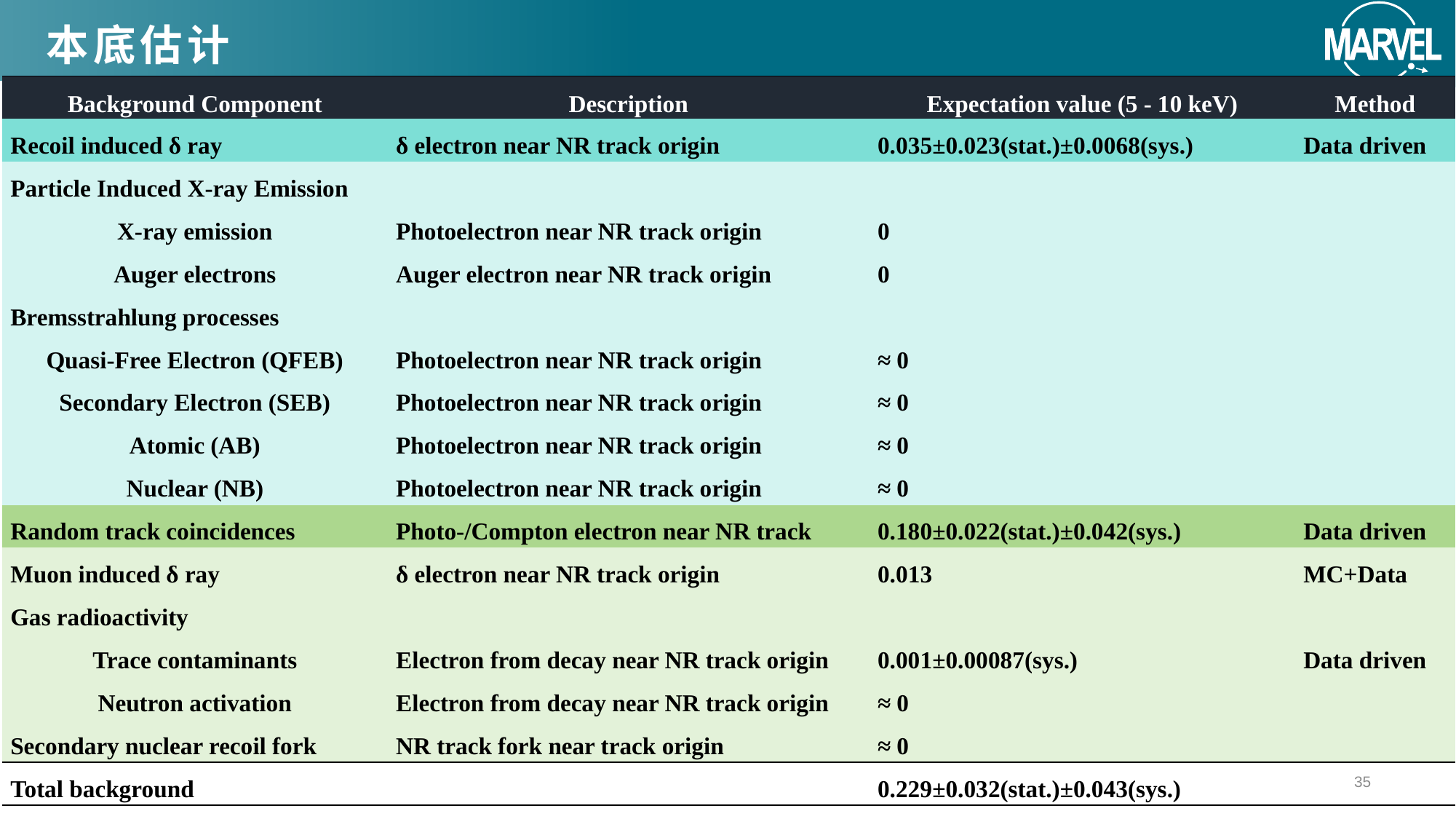

本底估计
| Background Component | Description | Expectation value (5 - 10 keV) | Method |
| --- | --- | --- | --- |
| Recoil induced δ ray | δ electron near NR track origin | 0.035±0.023(stat.)±0.0068(sys.) | Data driven |
| Particle Induced X-ray Emission |  |  |  |
| X-ray emission | Photoelectron near NR track origin | 0 |  |
| Auger electrons | Auger electron near NR track origin | 0 |  |
| Bremsstrahlung processes |  |  |  |
| Quasi-Free Electron (QFEB) | Photoelectron near NR track origin | ≈ 0 |  |
| Secondary Electron (SEB) | Photoelectron near NR track origin | ≈ 0 |  |
| Atomic (AB) | Photoelectron near NR track origin | ≈ 0 |  |
| Nuclear (NB) | Photoelectron near NR track origin | ≈ 0 |  |
| Random track coincidences | Photo-/Compton electron near NR track | 0.180±0.022(stat.)±0.042(sys.) | Data driven |
| Muon induced δ ray | δ electron near NR track origin | 0.013 | MC+Data |
| Gas radioactivity |  |  |  |
| Trace contaminants | Electron from decay near NR track origin | 0.001±0.00087(sys.) | Data driven |
| Neutron activation | Electron from decay near NR track origin | ≈ 0 |  |
| Secondary nuclear recoil fork | NR track fork near track origin | ≈ 0 |  |
| Total background |  | 0.229±0.032(stat.)±0.043(sys.) |  |
35